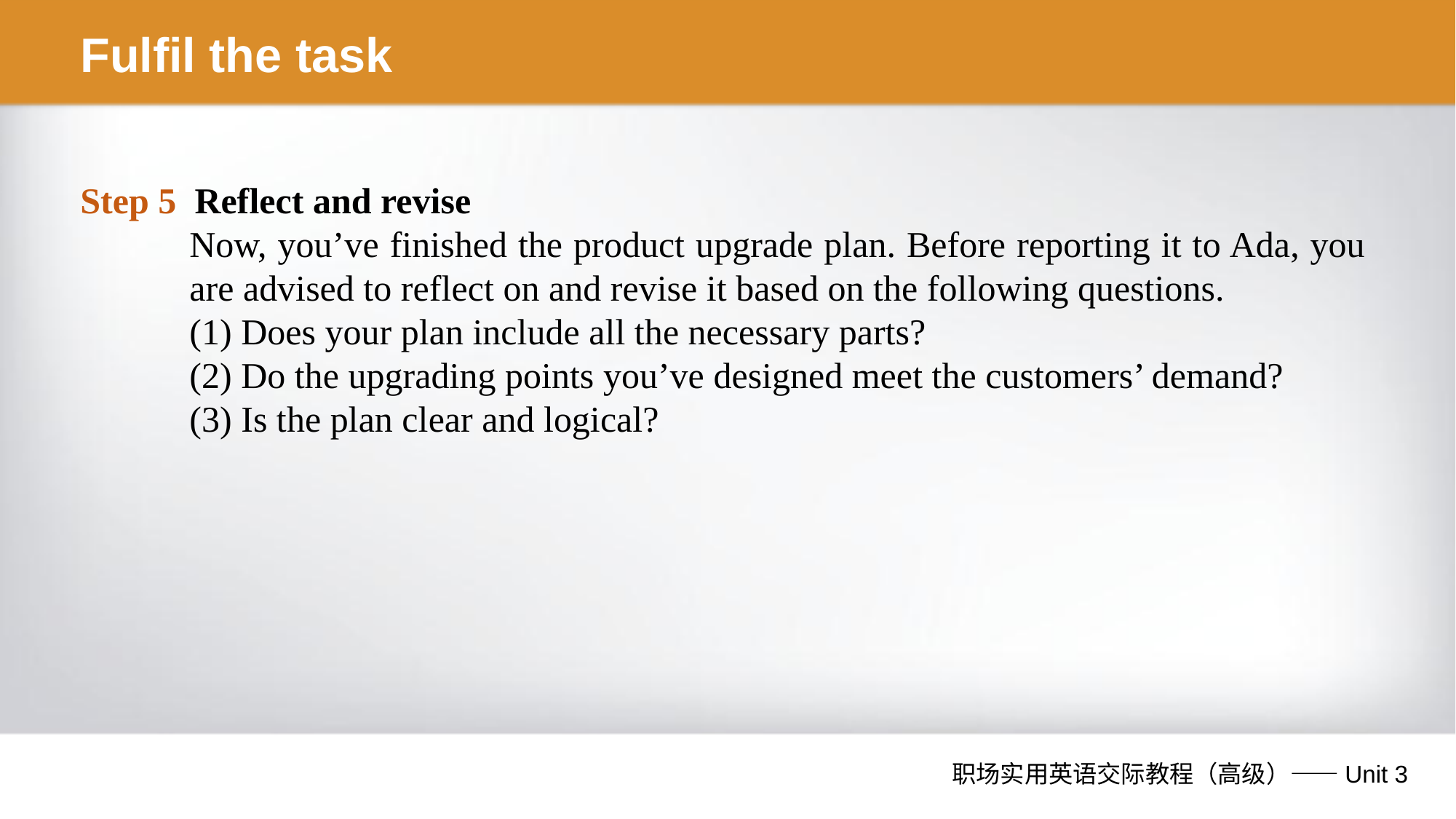

Fulfil the task
Step 5  Reflect and revise
Now, you’ve finished the product upgrade plan. Before reporting it to Ada, you are advised to reflect on and revise it based on the following questions.
(1) Does your plan include all the necessary parts?
(2) Do the upgrading points you’ve designed meet the customers’ demand?
(3) Is the plan clear and logical?
职场实用英语交际教程（高级）——Unit 3